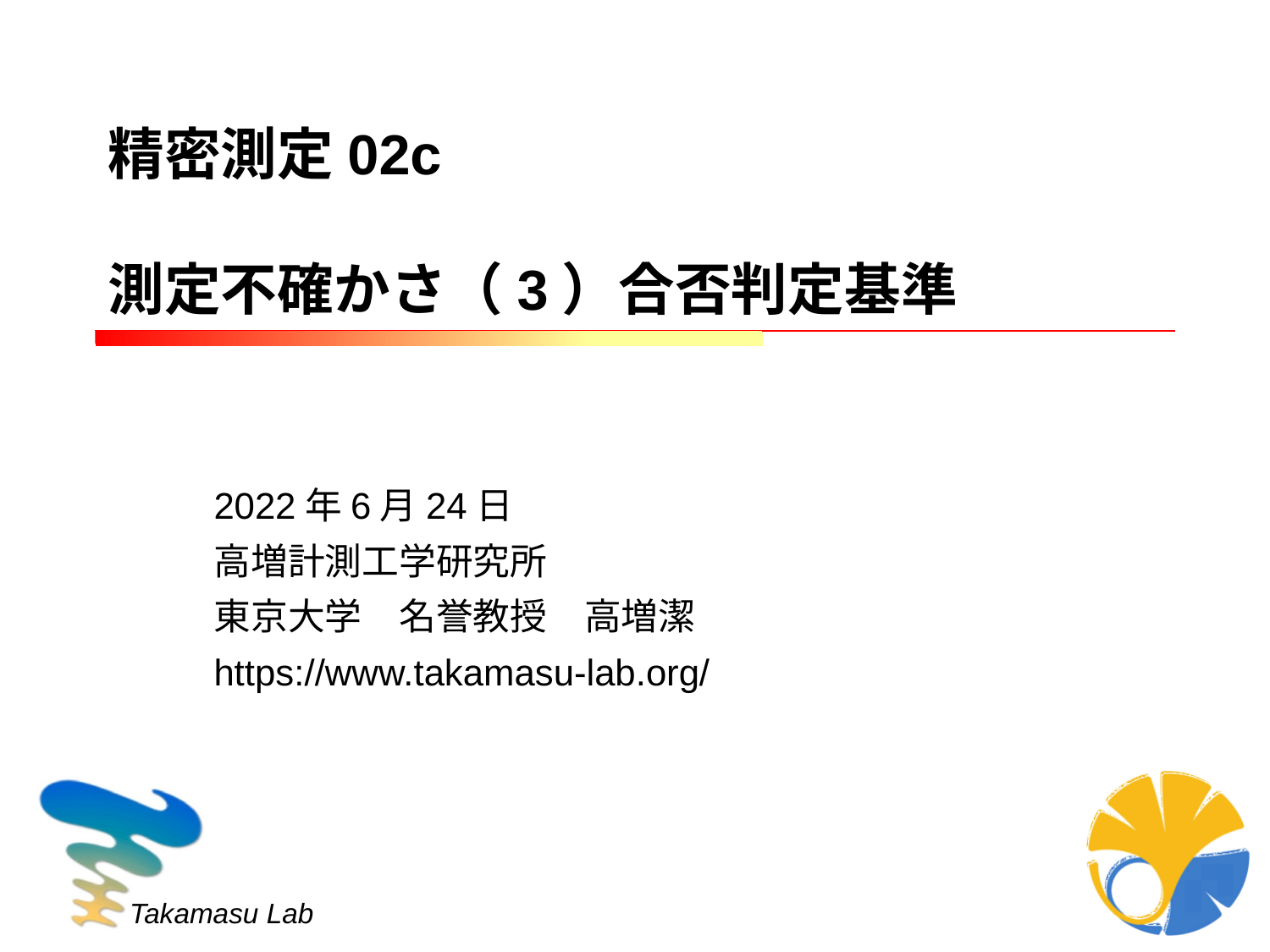

# 精密測定02c 測定不確かさ（3）合否判定基準
2022年6月24日
高増計測工学研究所
東京大学　名誉教授　高増潔
https://www.takamasu-lab.org/